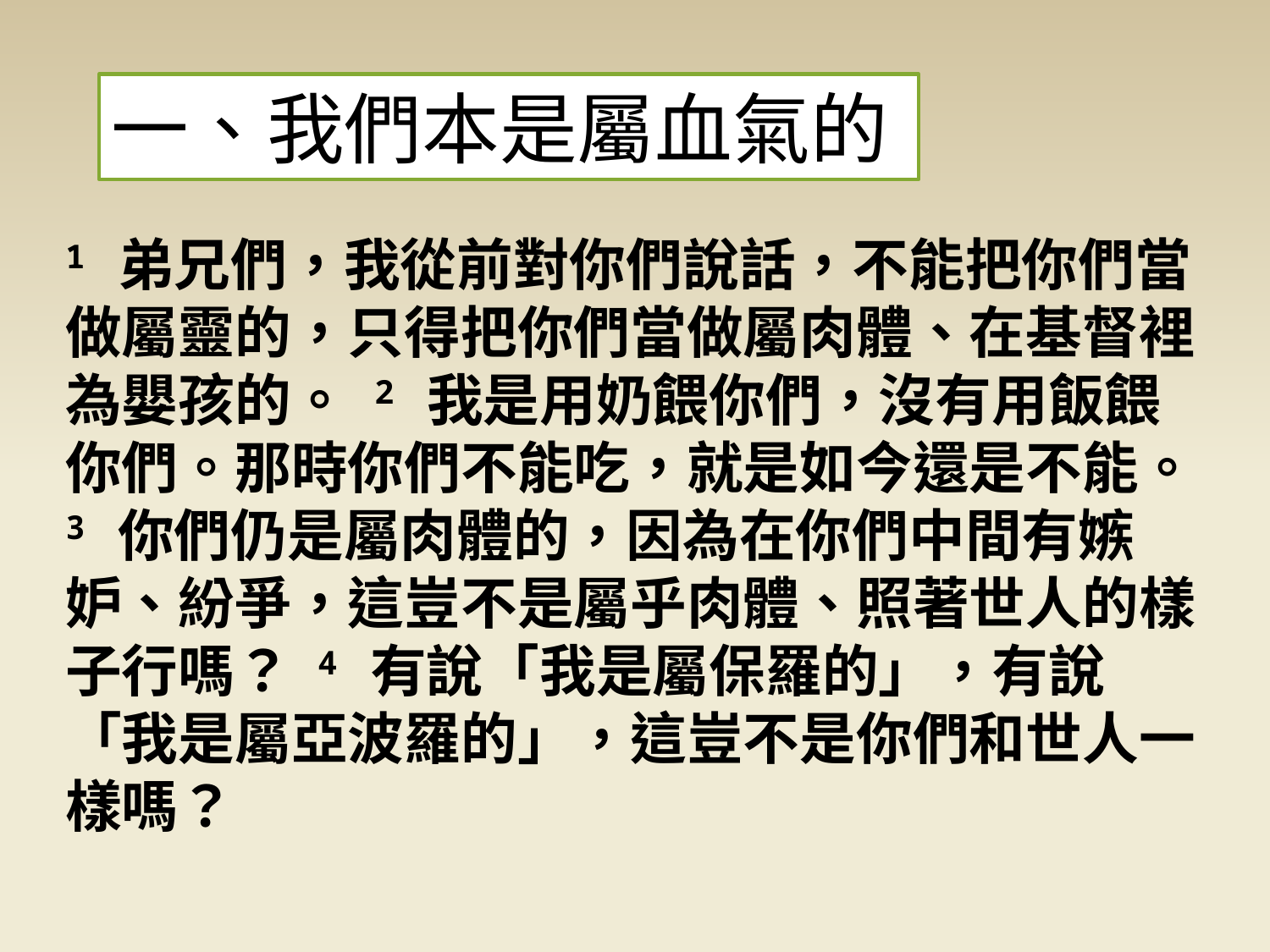

一、我們本是屬血氣的
1 弟兄們，我從前對你們說話，不能把你們當做屬靈的，只得把你們當做屬肉體、在基督裡為嬰孩的。 2 我是用奶餵你們，沒有用飯餵你們。那時你們不能吃，就是如今還是不能。 3 你們仍是屬肉體的，因為在你們中間有嫉妒、紛爭，這豈不是屬乎肉體、照著世人的樣子行嗎？ 4 有說「我是屬保羅的」，有說「我是屬亞波羅的」，這豈不是你們和世人一樣嗎？